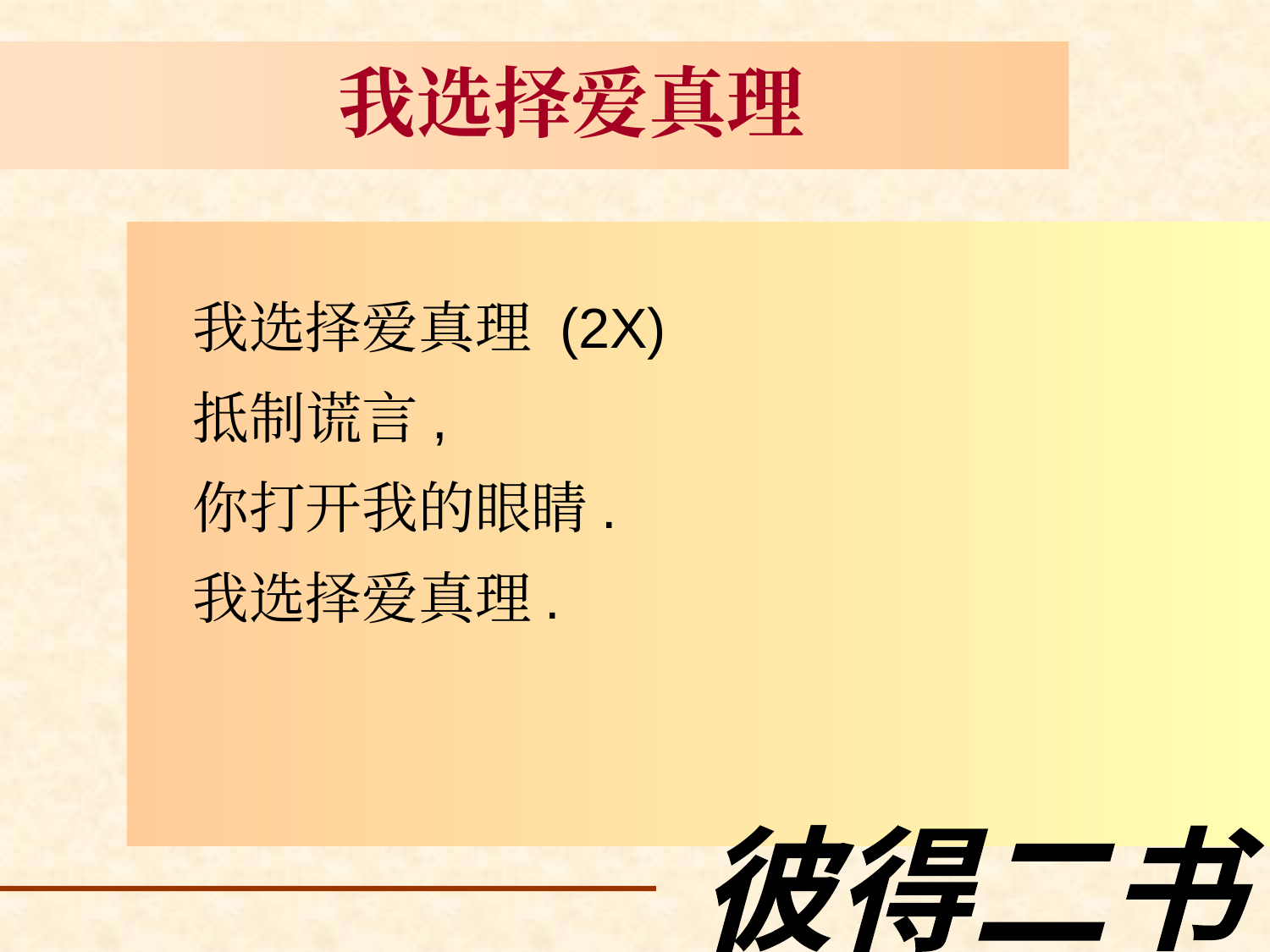

# 我选择爱真理

我选择爱真理 (2X)
抵制谎言,
你打开我的眼睛.
我选择爱真理.

彼得二书